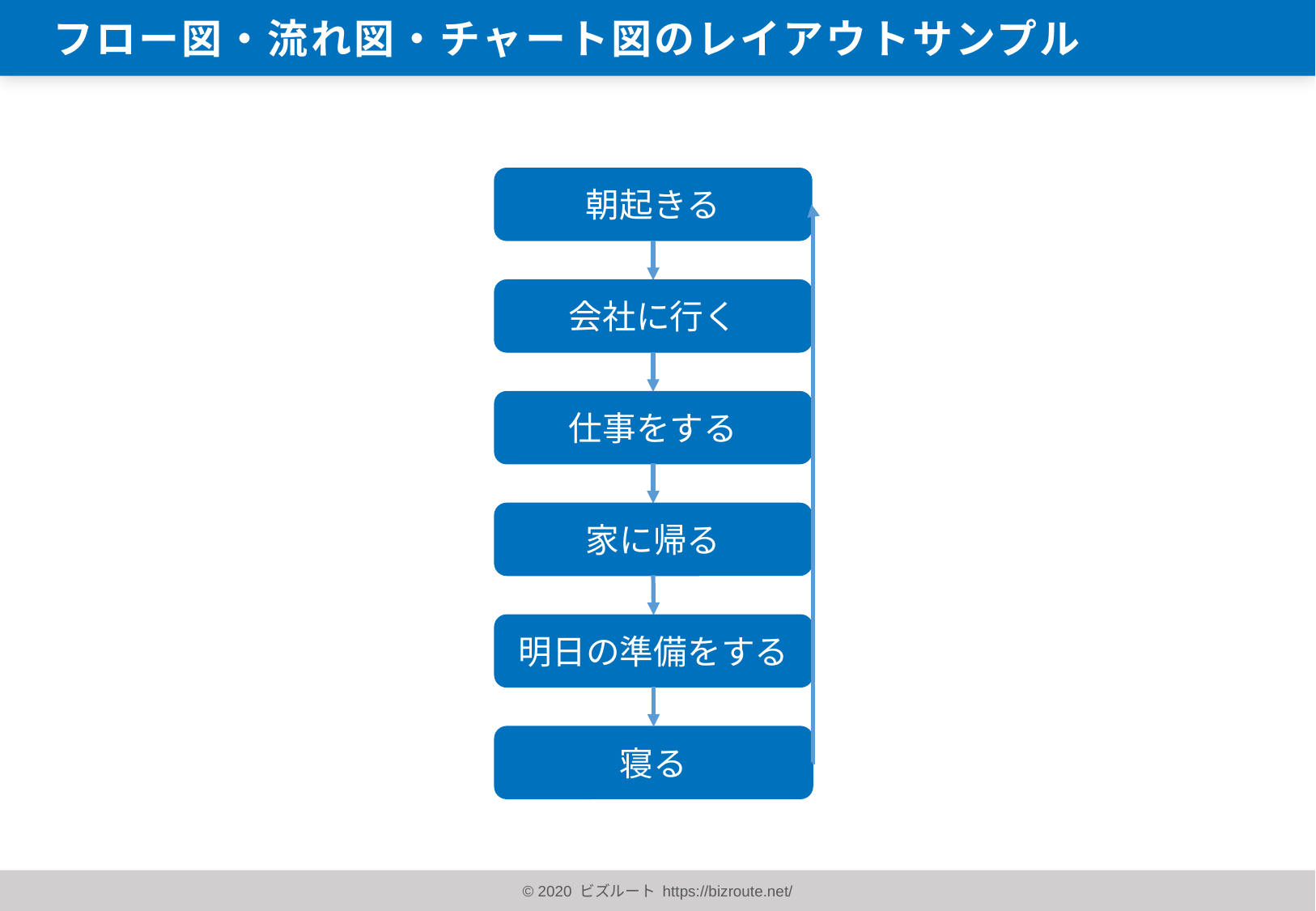

フロー図・流れ図・チャート図のレイアウトサンプル
朝起きる
会社に行く
仕事をする
家に帰る
明日の準備をする
寝る

© 2020 ビズルート https://bizroute.net/